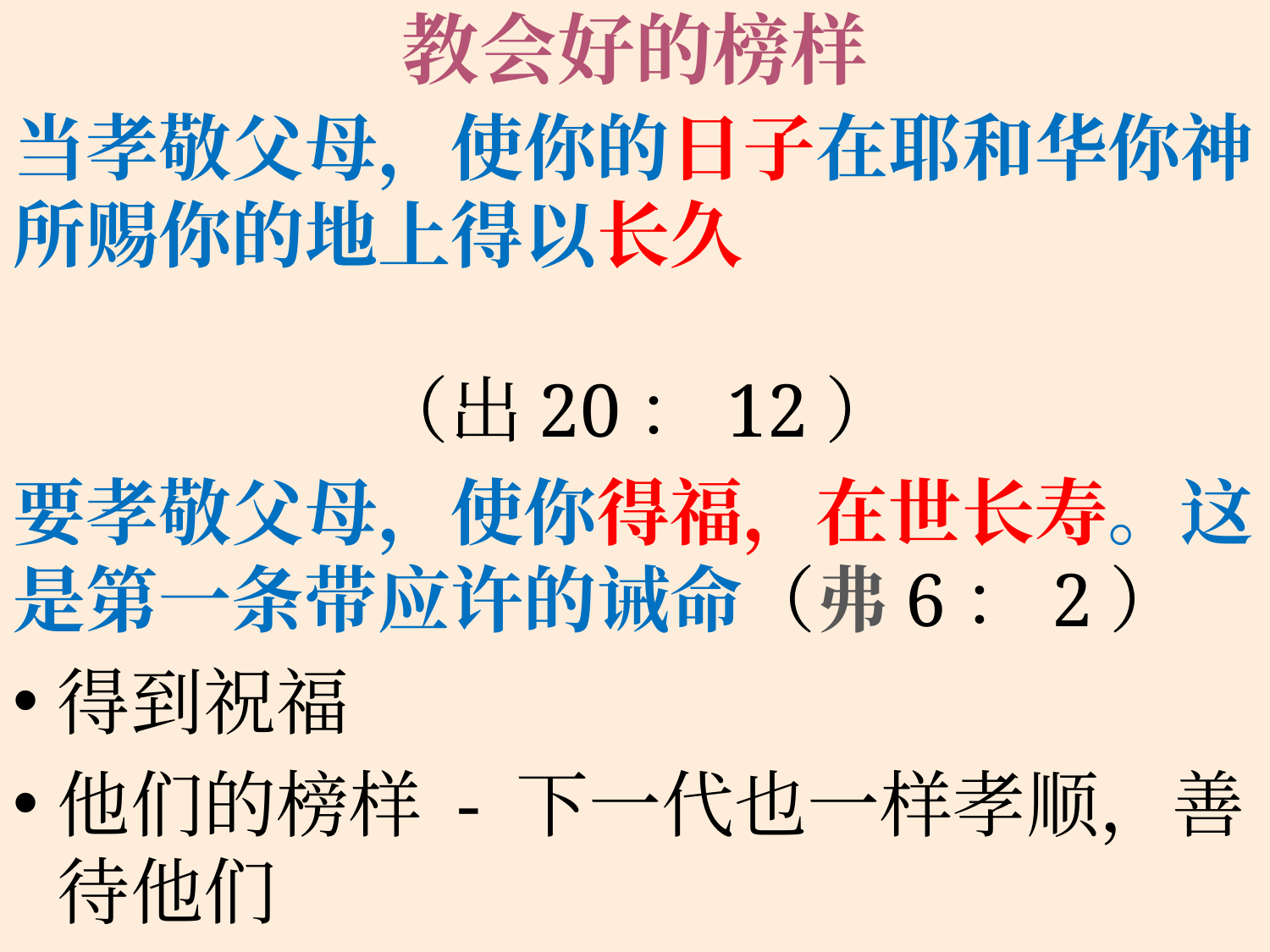

# 教会好的榜样
当孝敬父母，使你的日子在耶和华你神所赐你的地上得以长久
                    （出20：12）
要孝敬父母，使你得福，在世长寿。这是第一条带应许的诫命（弗6：2）
得到祝福
他们的榜样 - 下一代也一样孝顺，善待他们